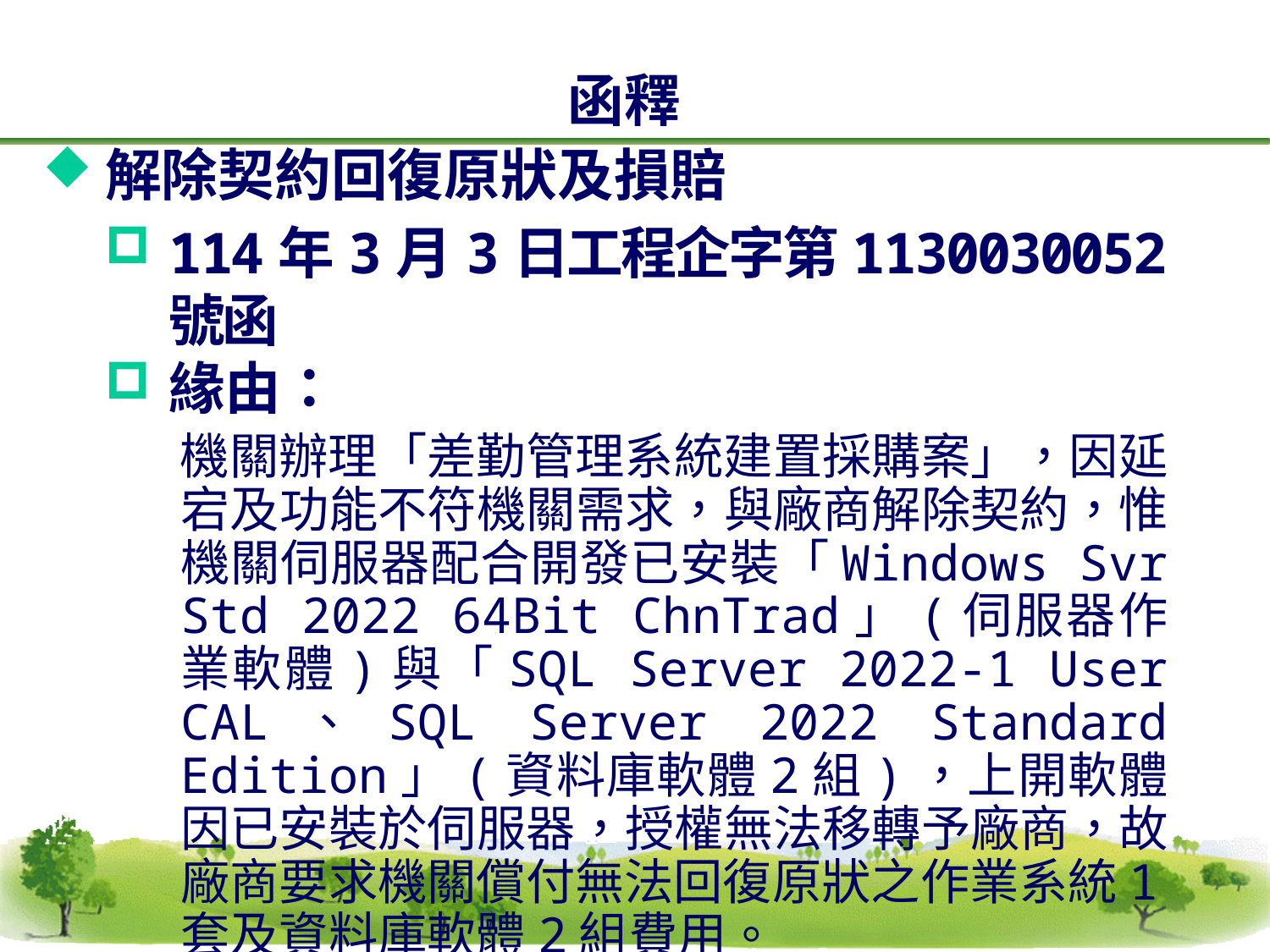

函釋
解除契約回復原狀及損賠
114年3月3日工程企字第1130030052號函
緣由：
機關辦理「差勤管理系統建置採購案」，因延宕及功能不符機關需求，與廠商解除契約，惟機關伺服器配合開發已安裝「Windows Svr Std 2022 64Bit ChnTrad」(伺服器作業軟體)與「SQL Server 2022-1 User CAL、SQL Server 2022 Standard Edition」(資料庫軟體2組)，上開軟體因已安裝於伺服器，授權無法移轉予廠商，故廠商要求機關償付無法回復原狀之作業系統1套及資料庫軟體2組費用。